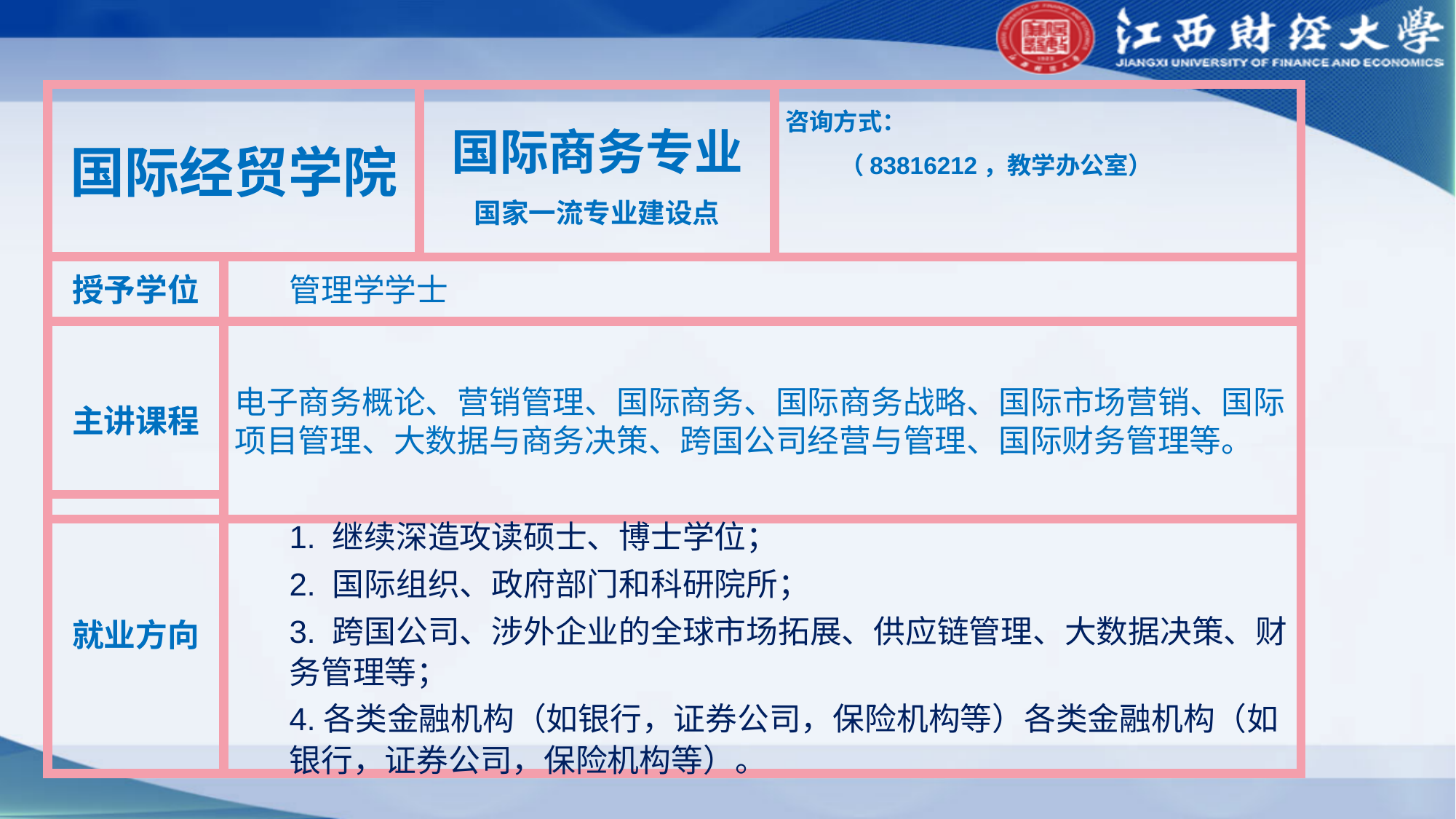

国际经贸学院

国际商务专业
国家一流专业建设点
咨询方式：
（83816212，教学办公室）
授予学位
管理学学士
主讲课程
电子商务概论、营销管理、国际商务、国际商务战略、国际市场营销、国际项目管理、大数据与商务决策、跨国公司经营与管理、国际财务管理等。
就业方向
1. 继续深造攻读硕士、博士学位；
2. 国际组织、政府部门和科研院所；
3. 跨国公司、涉外企业的全球市场拓展、供应链管理、大数据决策、财务管理等；
4.各类金融机构（如银行，证券公司，保险机构等）各类金融机构（如银行，证券公司，保险机构等）。